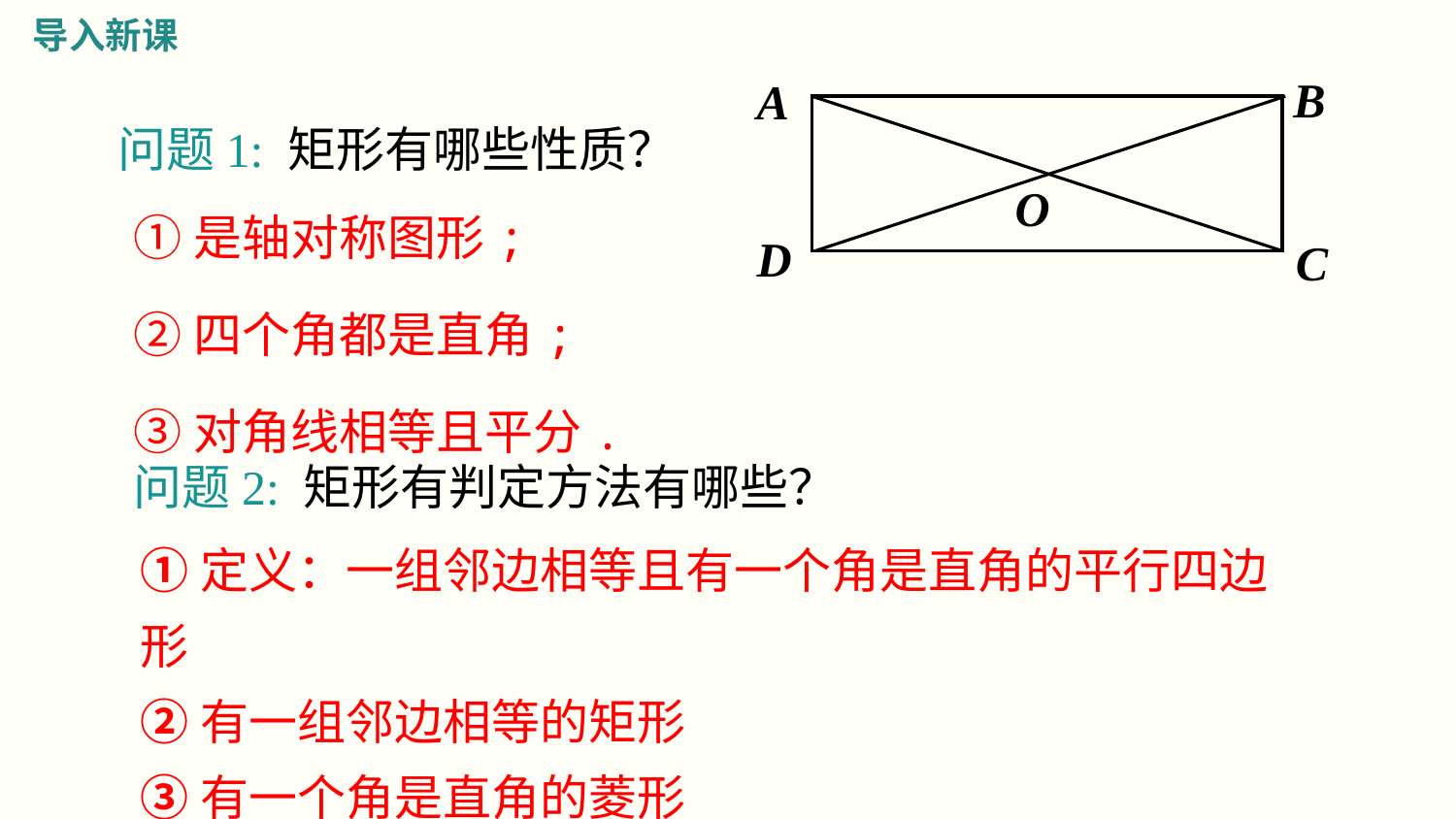

导入新课
B
A

O
D
C
问题1: 矩形有哪些性质？
①是轴对称图形;
②四个角都是直角;
③对角线相等且平分.
问题2: 矩形有判定方法有哪些？
①定义：一组邻边相等且有一个角是直角的平行四边形
②有一组邻边相等的矩形
③有一个角是直角的菱形